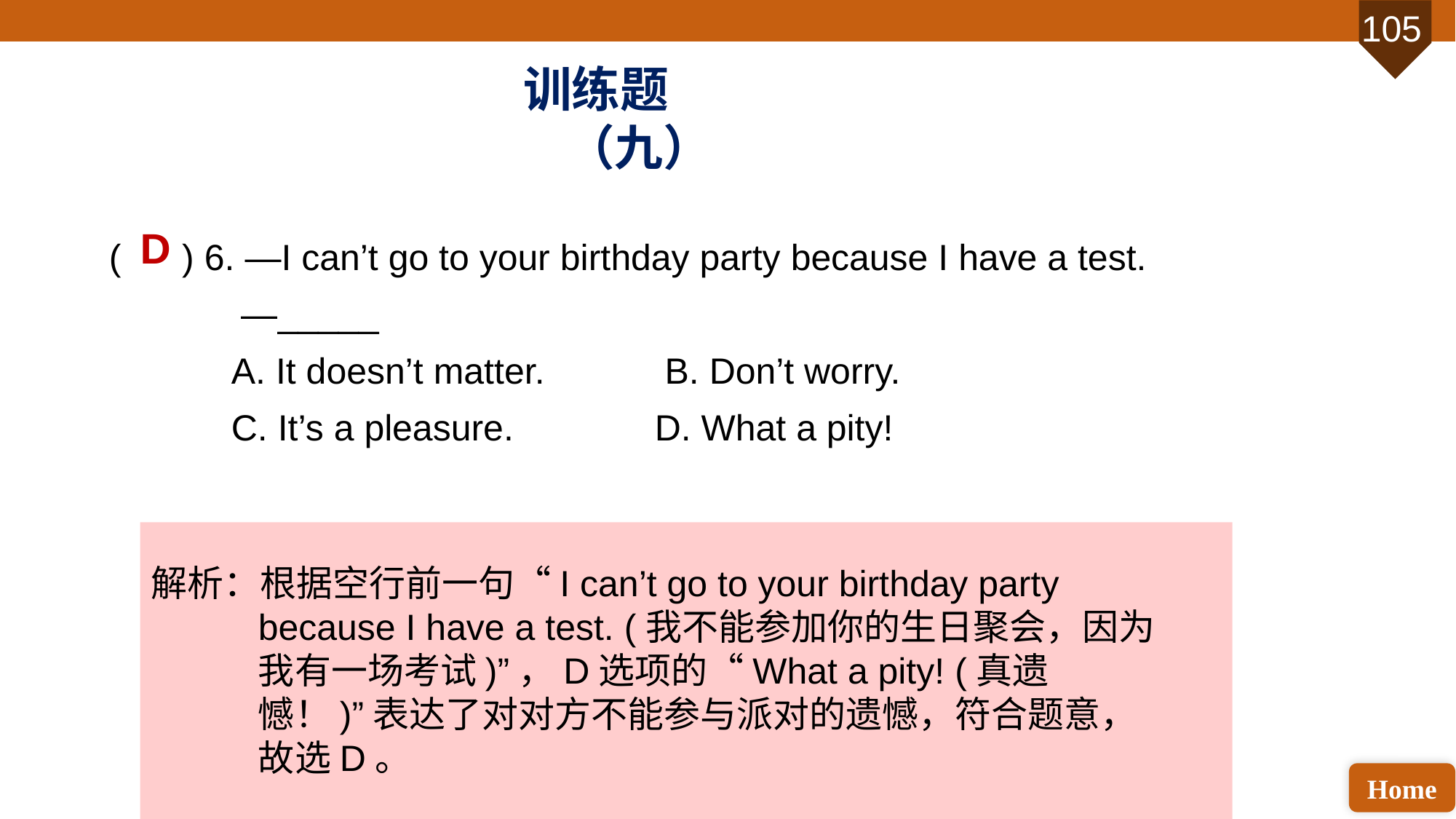

训练题（九）
D
(      ) 6. —I can’t go to your birthday party because I have a test.
             —_____
            A. It doesn’t matter.		 B. Don’t worry.
            C. It’s a pleasure. 		D. What a pity!

解析：根据空行前一句“I can’t go to your birthday party because I have a test. (我不能参加你的生日聚会，因为我有一场考试)”，D选项的“What a pity! (真遗憾！)”表达了对对方不能参与派对的遗憾，符合题意，故选D。